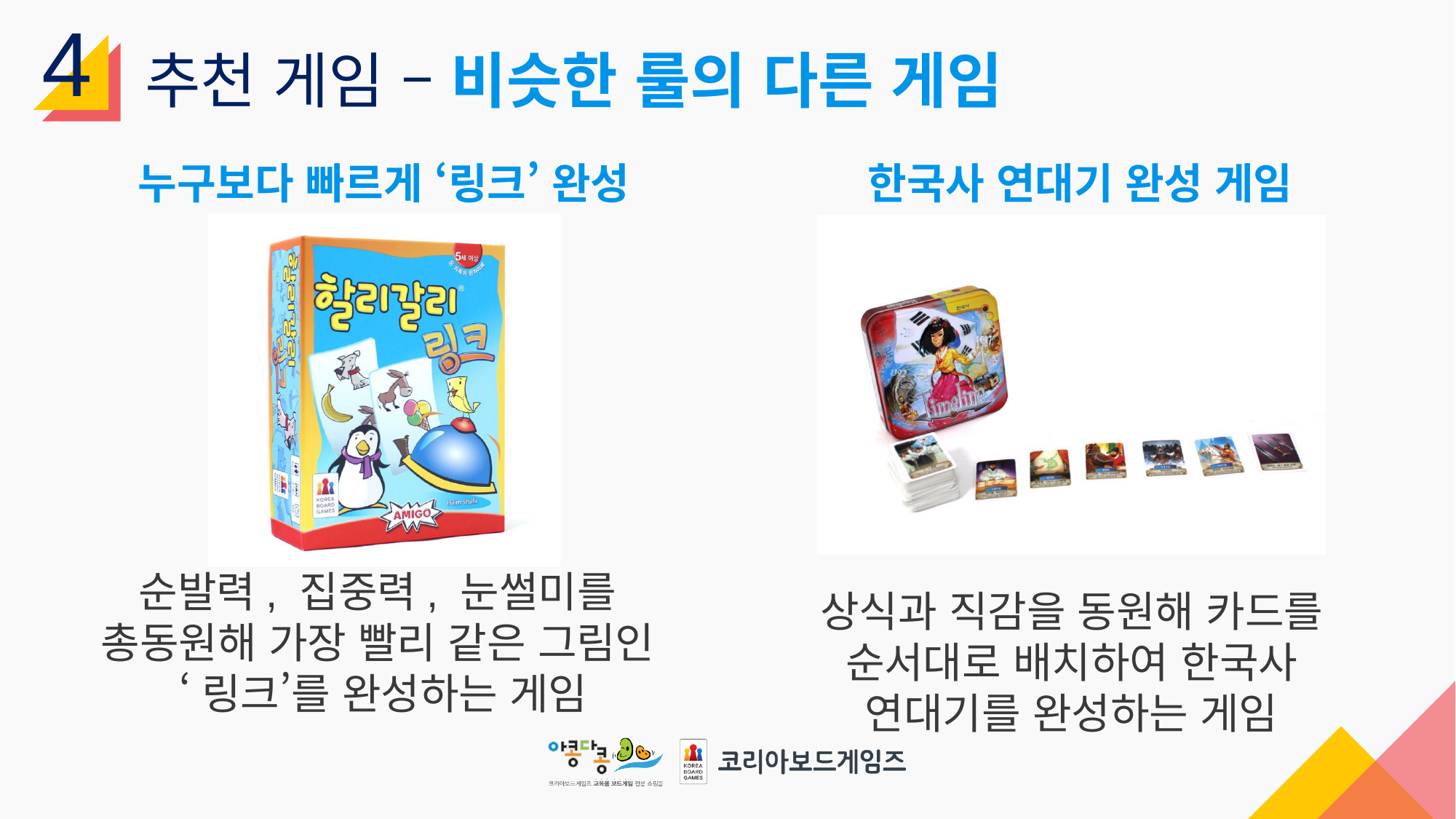

4
추천 게임 – 비슷한 룰의 다른 게임
한국사 연대기 완성 게임
누구보다 빠르게 ‘링크’ 완성

순발력, 집중력, 눈썰미를
총동원해 가장 빨리 같은 그림인
‘링크’를 완성하는 게임
상식과 직감을 동원해 카드를
순서대로 배치하여 한국사
연대기를 완성하는 게임